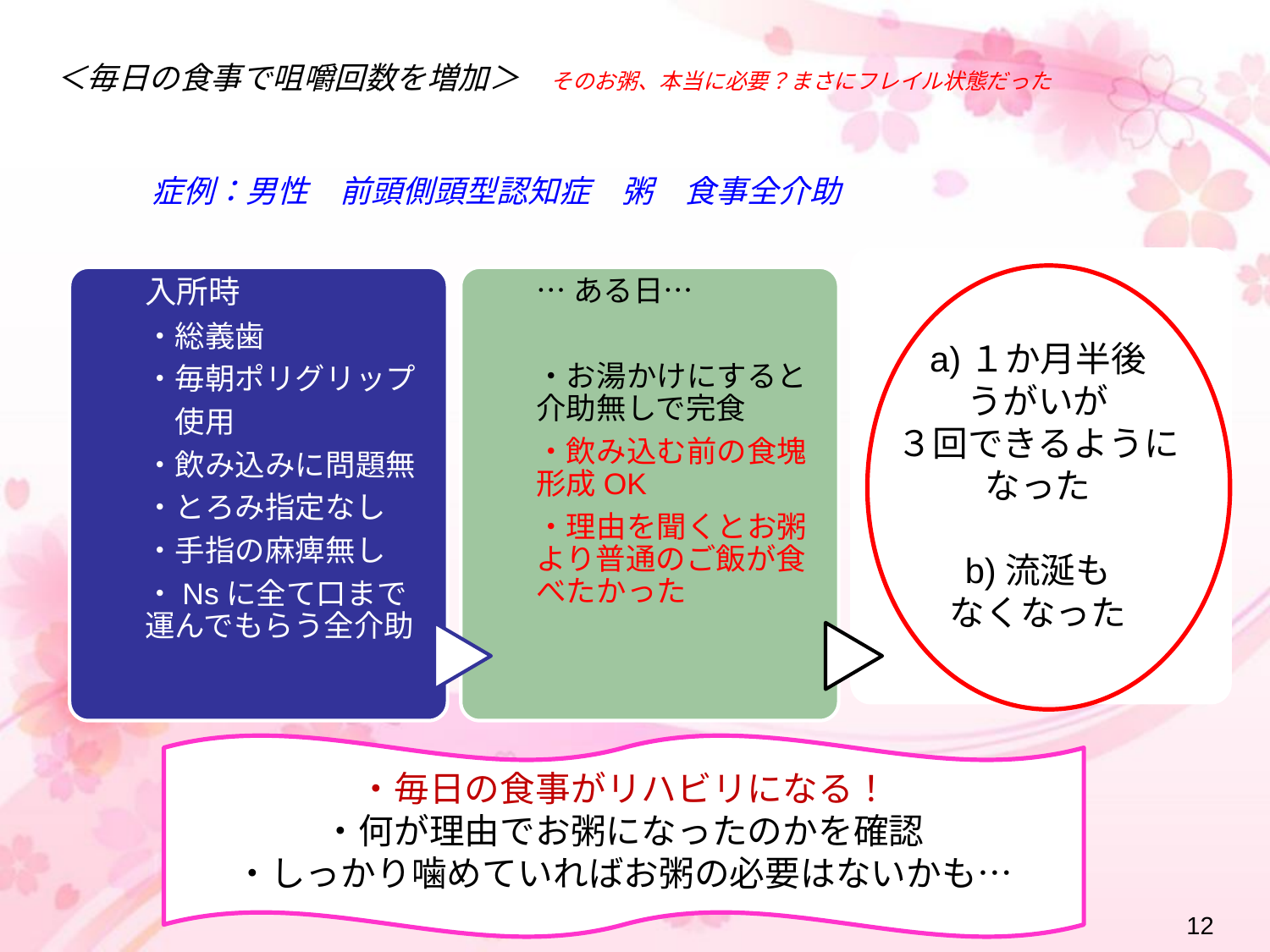

＜毎日の食事で咀嚼回数を増加＞　そのお粥、本当に必要？まさにフレイル状態だった

入所時
・総義歯
・毎朝ポリグリップ
　使用
・飲み込みに問題無
・とろみ指定なし
・手指の麻痺無し
・Nsに全て口まで運んでもらう全介助

…ある日…

・お湯かけにすると介助無しで完食
・飲み込む前の食塊形成OK
・理由を聞くとお粥より普通のご飯が食べたかった

症例：男性　前頭側頭型認知症　粥　食事全介助

a)１か月半後
うがいが
３回できるようになった

b)流涎も
なくなった
・毎日の食事がリハビリになる！
・何が理由でお粥になったのかを確認
・しっかり噛めていればお粥の必要はないかも…
12